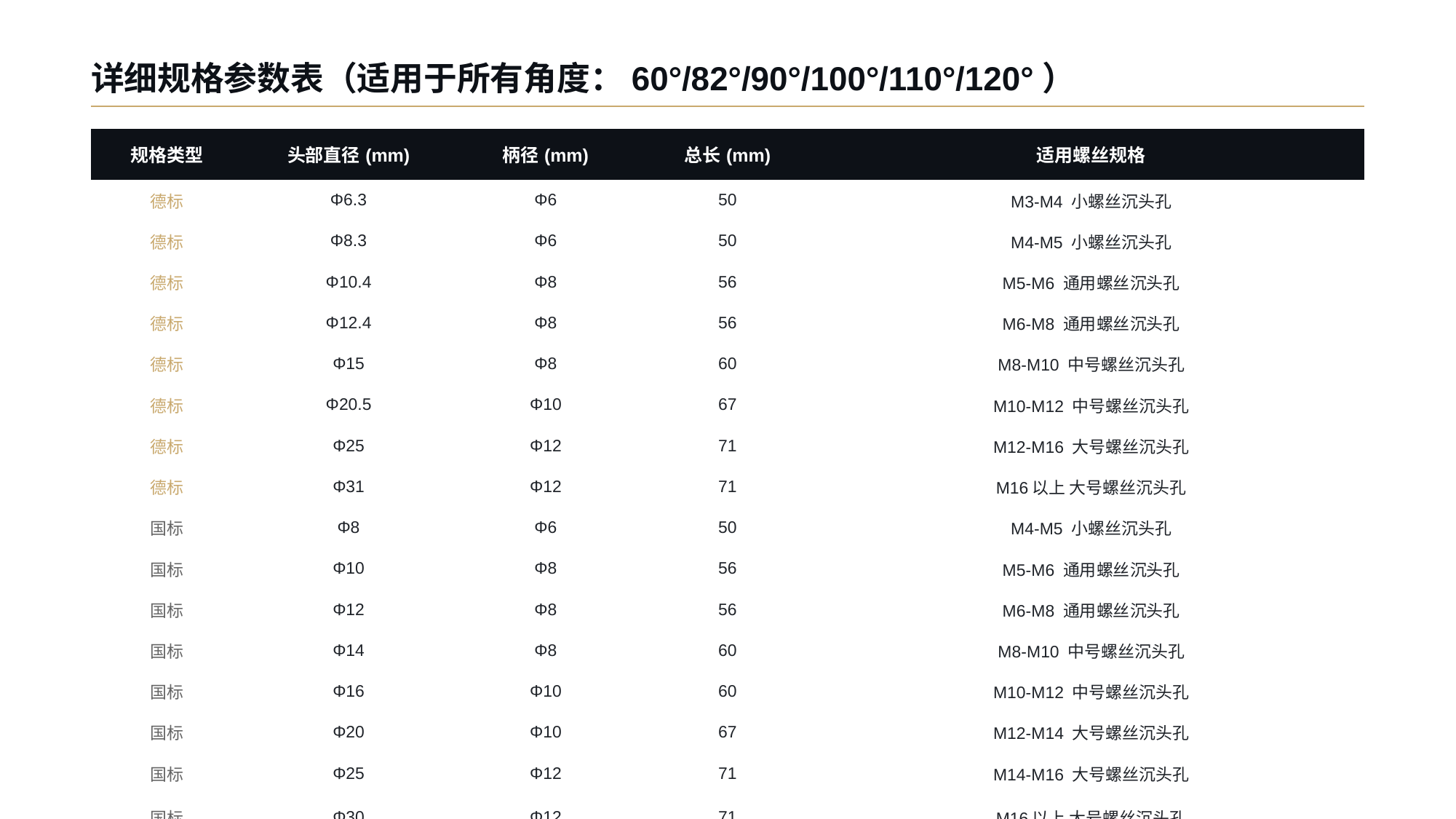

详细规格参数表（适用于所有角度：60°/82°/90°/100°/110°/120°）
| 规格类型 | 头部直径(mm) | 柄径(mm) | 总长(mm) | 适用螺丝规格 |
| --- | --- | --- | --- | --- |
| 德标 | Φ6.3 | Φ6 | 50 | M3-M4 小螺丝沉头孔 |
| 德标 | Φ8.3 | Φ6 | 50 | M4-M5 小螺丝沉头孔 |
| 德标 | Φ10.4 | Φ8 | 56 | M5-M6 通用螺丝沉头孔 |
| 德标 | Φ12.4 | Φ8 | 56 | M6-M8 通用螺丝沉头孔 |
| 德标 | Φ15 | Φ8 | 60 | M8-M10 中号螺丝沉头孔 |
| 德标 | Φ20.5 | Φ10 | 67 | M10-M12 中号螺丝沉头孔 |
| 德标 | Φ25 | Φ12 | 71 | M12-M16 大号螺丝沉头孔 |
| 德标 | Φ31 | Φ12 | 71 | M16以上 大号螺丝沉头孔 |
| 国标 | Φ8 | Φ6 | 50 | M4-M5 小螺丝沉头孔 |
| 国标 | Φ10 | Φ8 | 56 | M5-M6 通用螺丝沉头孔 |
| 国标 | Φ12 | Φ8 | 56 | M6-M8 通用螺丝沉头孔 |
| 国标 | Φ14 | Φ8 | 60 | M8-M10 中号螺丝沉头孔 |
| 国标 | Φ16 | Φ10 | 60 | M10-M12 中号螺丝沉头孔 |
| 国标 | Φ20 | Φ10 | 67 | M12-M14 大号螺丝沉头孔 |
| 国标 | Φ25 | Φ12 | 71 | M14-M16 大号螺丝沉头孔 |
| 国标 | Φ30 | Φ12 | 71 | M16以上 大号螺丝沉头孔 |